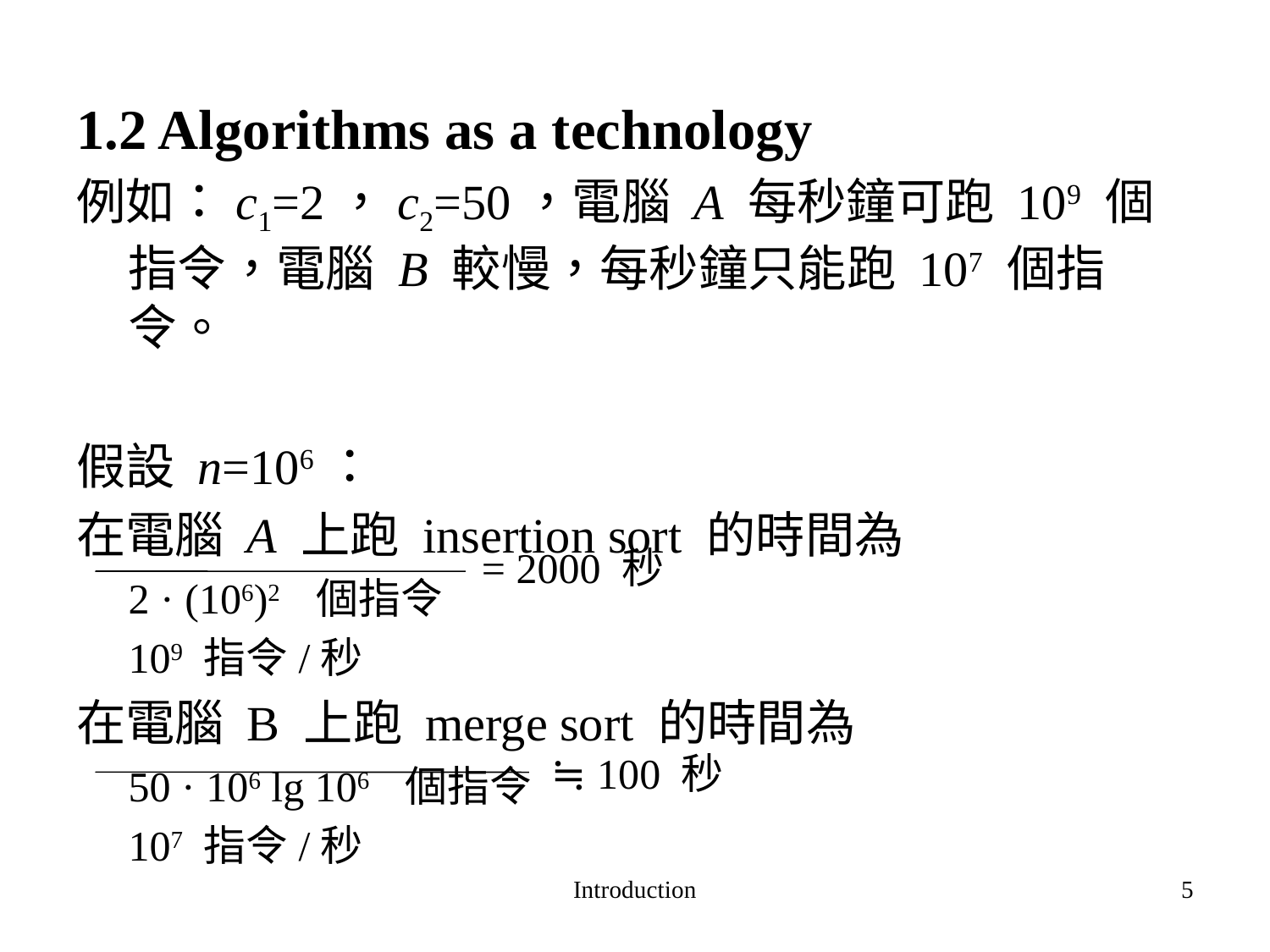

1.2 Algorithms as a technology
例如：c1=2，c2=50，電腦 A 每秒鐘可跑 109 個指令，電腦 B 較慢，每秒鐘只能跑 107 個指令。

假設 n=106：
在電腦 A 上跑 insertion sort 的時間為
	2 · (106)2 個指令
	109 指令/秒
在電腦 B 上跑 merge sort 的時間為
	50 · 106 lg 106 個指令
	107 指令/秒
= 2000 秒

≒ 100 秒

Introduction
5